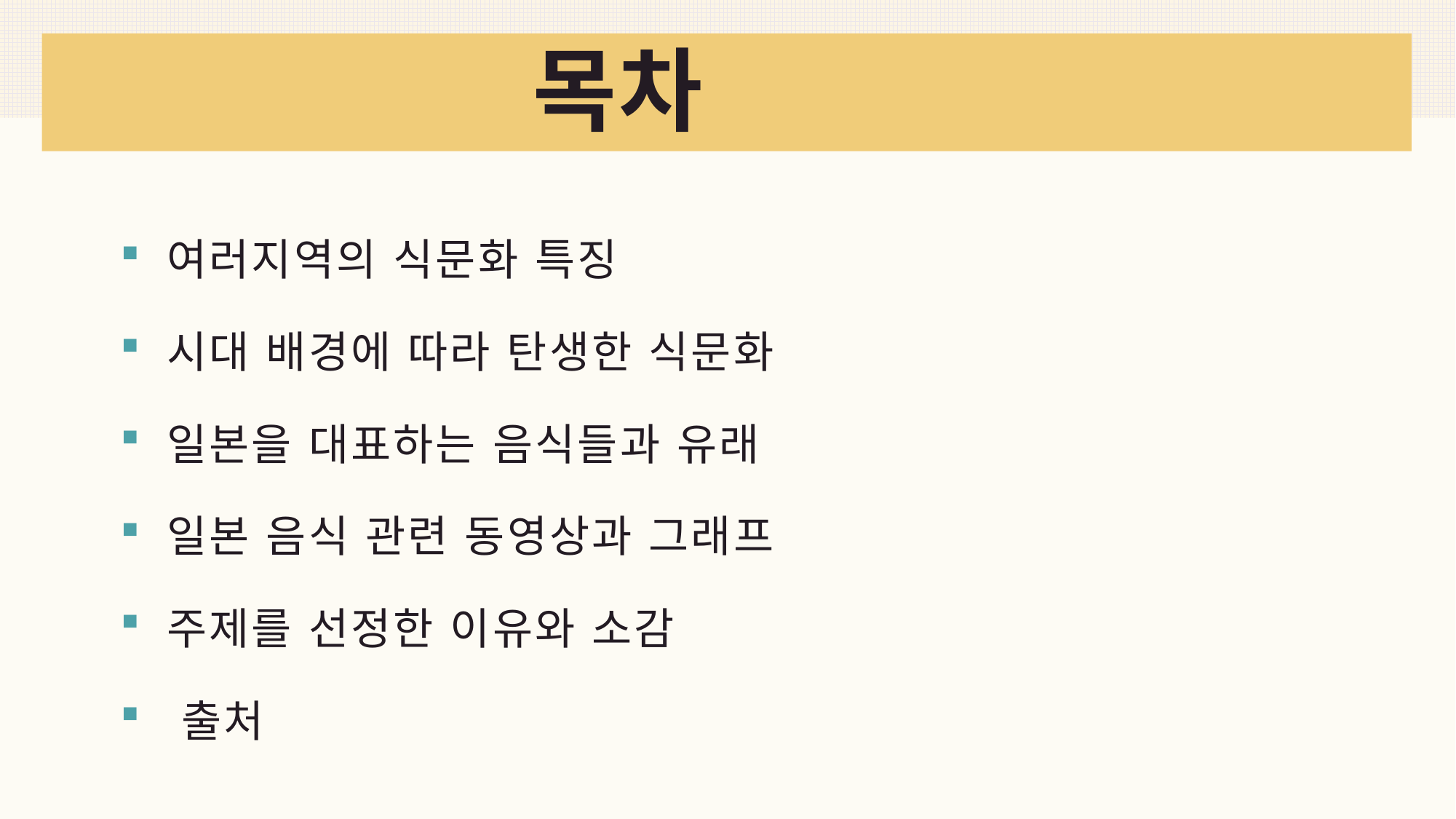

# 목차
 여러지역의 식문화 특징
 시대 배경에 따라 탄생한 식문화
 일본을 대표하는 음식들과 유래
 일본 음식 관련 동영상과 그래프
 주제를 선정한 이유와 소감
  출처